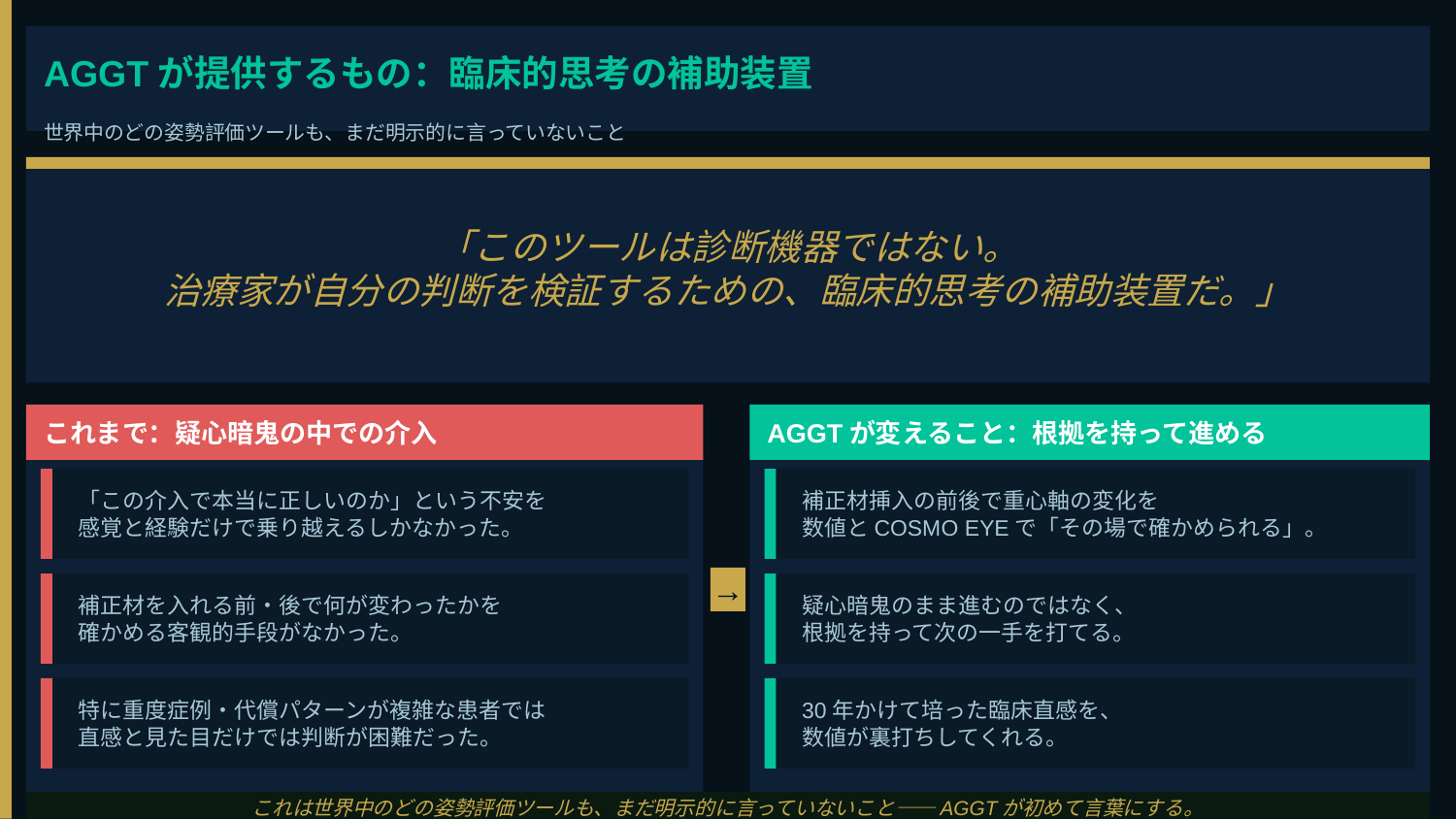

AGGTが提供するもの：臨床的思考の補助装置
世界中のどの姿勢評価ツールも、まだ明示的に言っていないこと

「このツールは診断機器ではない。
治療家が自分の判断を検証するための、臨床的思考の補助装置だ。」

これまで：疑心暗鬼の中での介入
AGGTが変えること：根拠を持って進める

「この介入で本当に正しいのか」という不安を
感覚と経験だけで乗り越えるしかなかった。
補正材挿入の前後で重心軸の変化を
数値とCOSMO EYEで「その場で確かめられる」。

→

補正材を入れる前・後で何が変わったかを
確かめる客観的手段がなかった。
疑心暗鬼のまま進むのではなく、
根拠を持って次の一手を打てる。

特に重度症例・代償パターンが複雑な患者では
直感と見た目だけでは判断が困難だった。
30年かけて培った臨床直感を、
数値が裏打ちしてくれる。

これは世界中のどの姿勢評価ツールも、まだ明示的に言っていないこと——AGGTが初めて言葉にする。